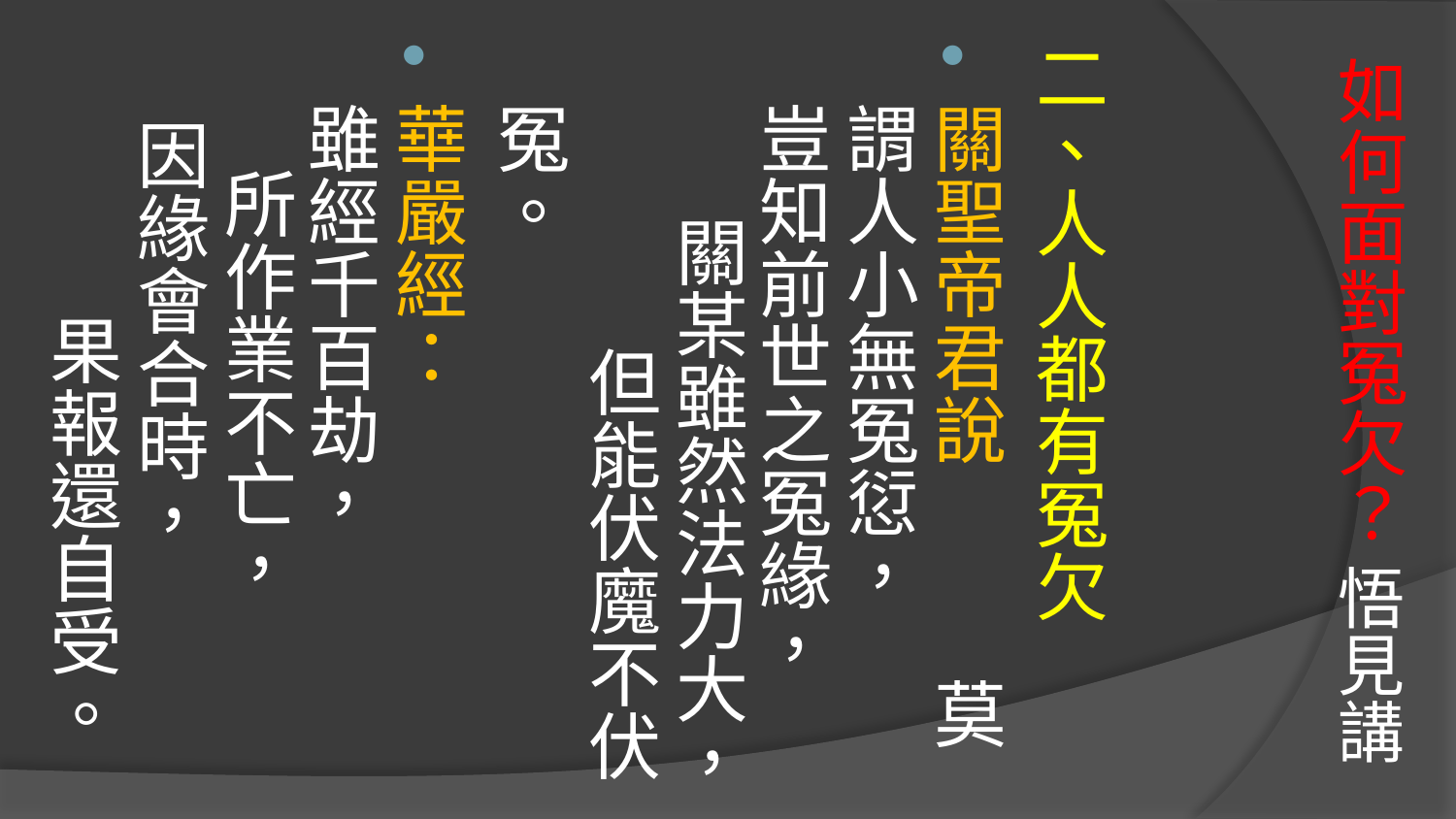

二、人人都有冤欠
關聖帝君說             莫謂人小無冤愆，          豈知前世之冤緣，              關某雖然法力大，               但能伏魔不伏冤。
華嚴經：                     雖經千百劫，                    所作業不亡，             因緣會合時，                            果報還自受。
# 如何面對冤欠？ 悟見講